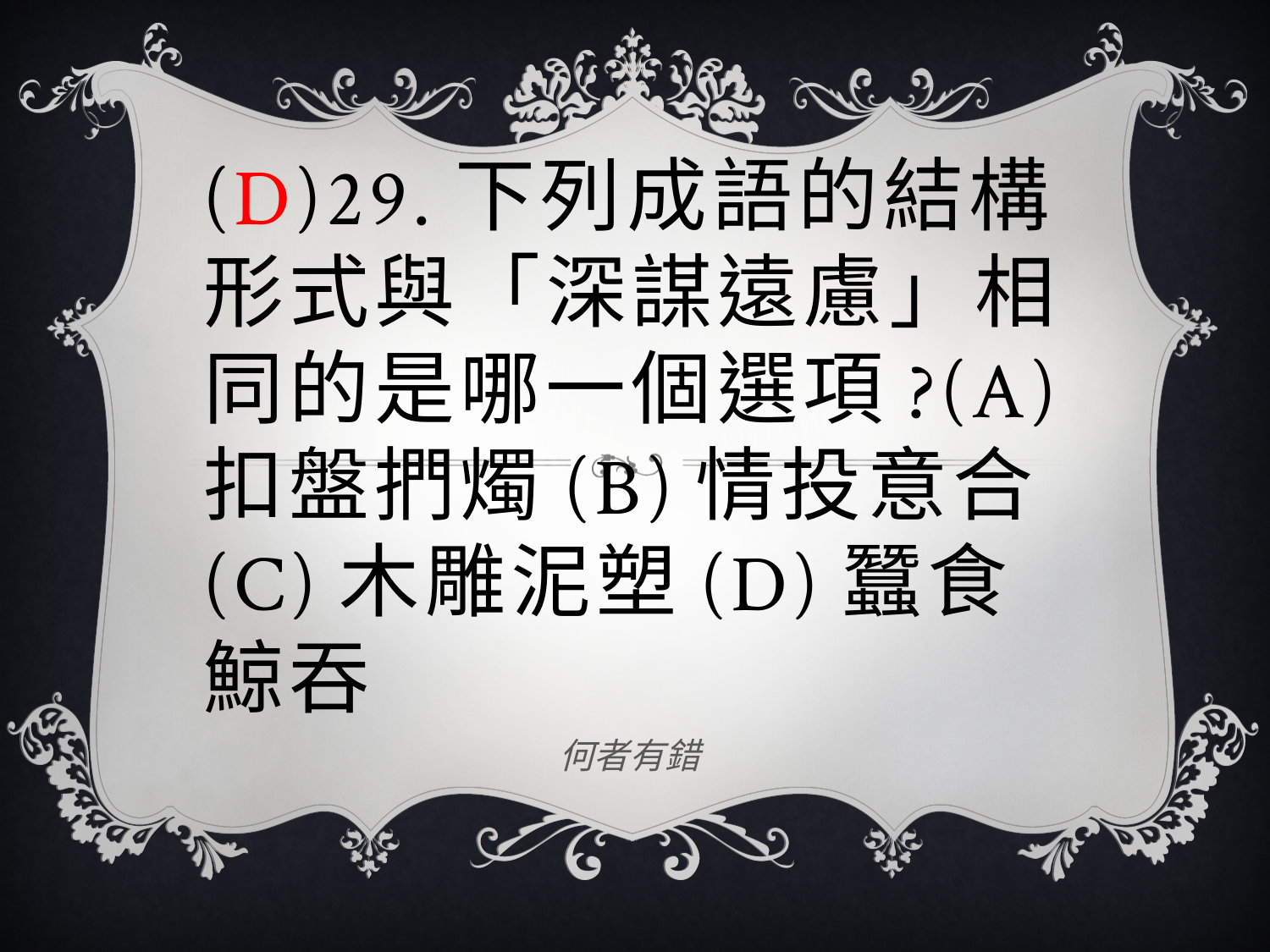

# (D)29.下列成語的結構形式與「深謀遠慮」相同的是哪一個選項?(A)扣盤捫燭(B)情投意合(C)木雕泥塑(D)蠶食鯨吞
何者有錯